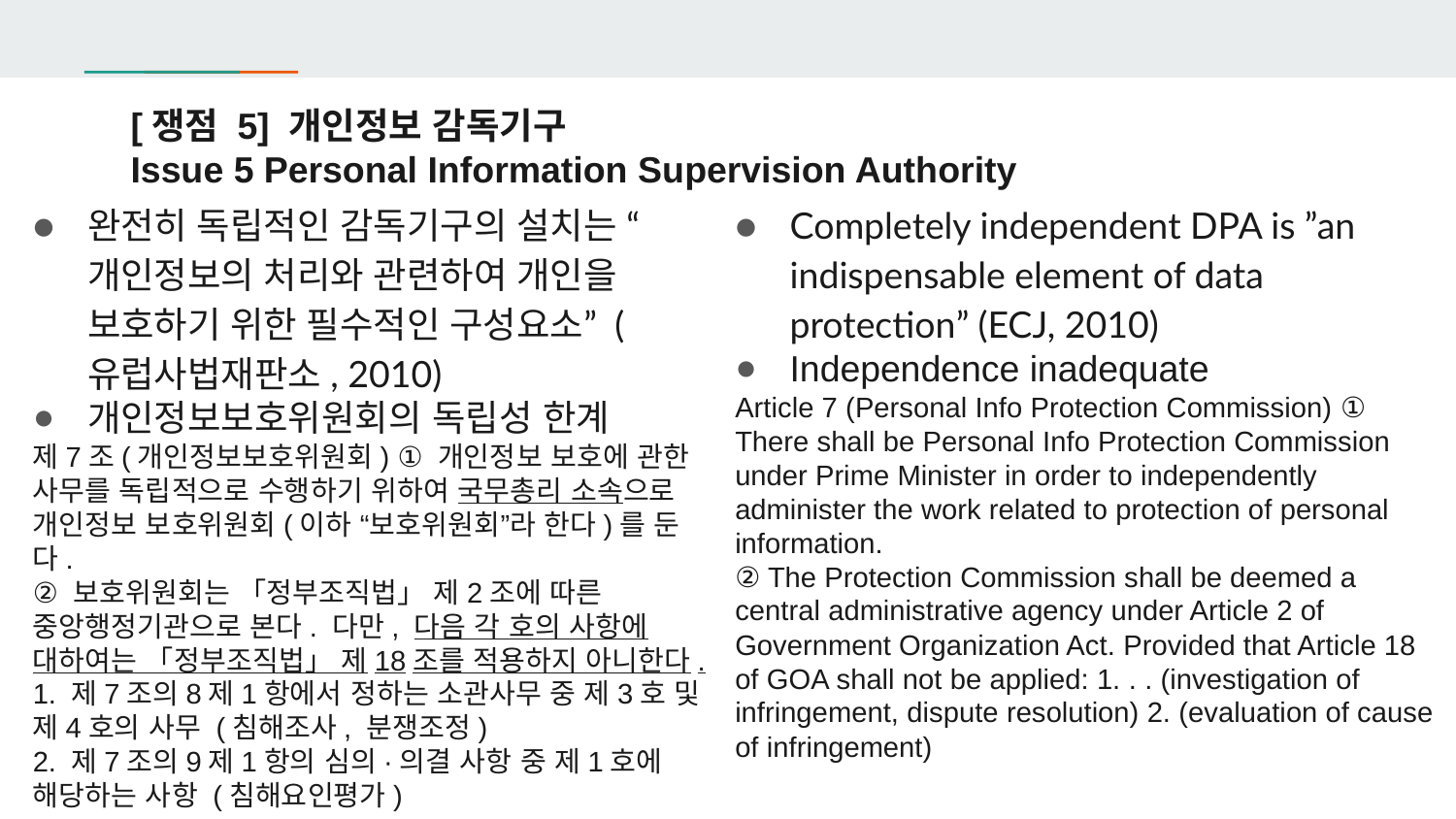

# [쟁점 5] 개인정보 감독기구 Issue 5 Personal Information Supervision Authority
완전히 독립적인 감독기구의 설치는 “개인정보의 처리와 관련하여 개인을 보호하기 위한 필수적인 구성요소” (유럽사법재판소, 2010)
개인정보보호위원회의 독립성 한계
제7조(개인정보보호위원회) ① 개인정보 보호에 관한 사무를 독립적으로 수행하기 위하여 국무총리 소속으로 개인정보 보호위원회(이하 “보호위원회”라 한다)를 둔다.
② 보호위원회는 「정부조직법」 제2조에 따른 중앙행정기관으로 본다. 다만, 다음 각 호의 사항에 대하여는 「정부조직법」 제18조를 적용하지 아니한다.
1. 제7조의8제1항에서 정하는 소관사무 중 제3호 및 제4호의 사무 (침해조사, 분쟁조정)
2. 제7조의9제1항의 심의·의결 사항 중 제1호에 해당하는 사항 (침해요인평가)
Completely independent DPA is ”an indispensable element of data protection” (ECJ, 2010)
Independence inadequate
Article 7 (Personal Info Protection Commission) ① There shall be Personal Info Protection Commission under Prime Minister in order to independently administer the work related to protection of personal information.
② The Protection Commission shall be deemed a central administrative agency under Article 2 of Government Organization Act. Provided that Article 18 of GOA shall not be applied: 1. . . (investigation of infringement, dispute resolution) 2. (evaluation of cause of infringement)